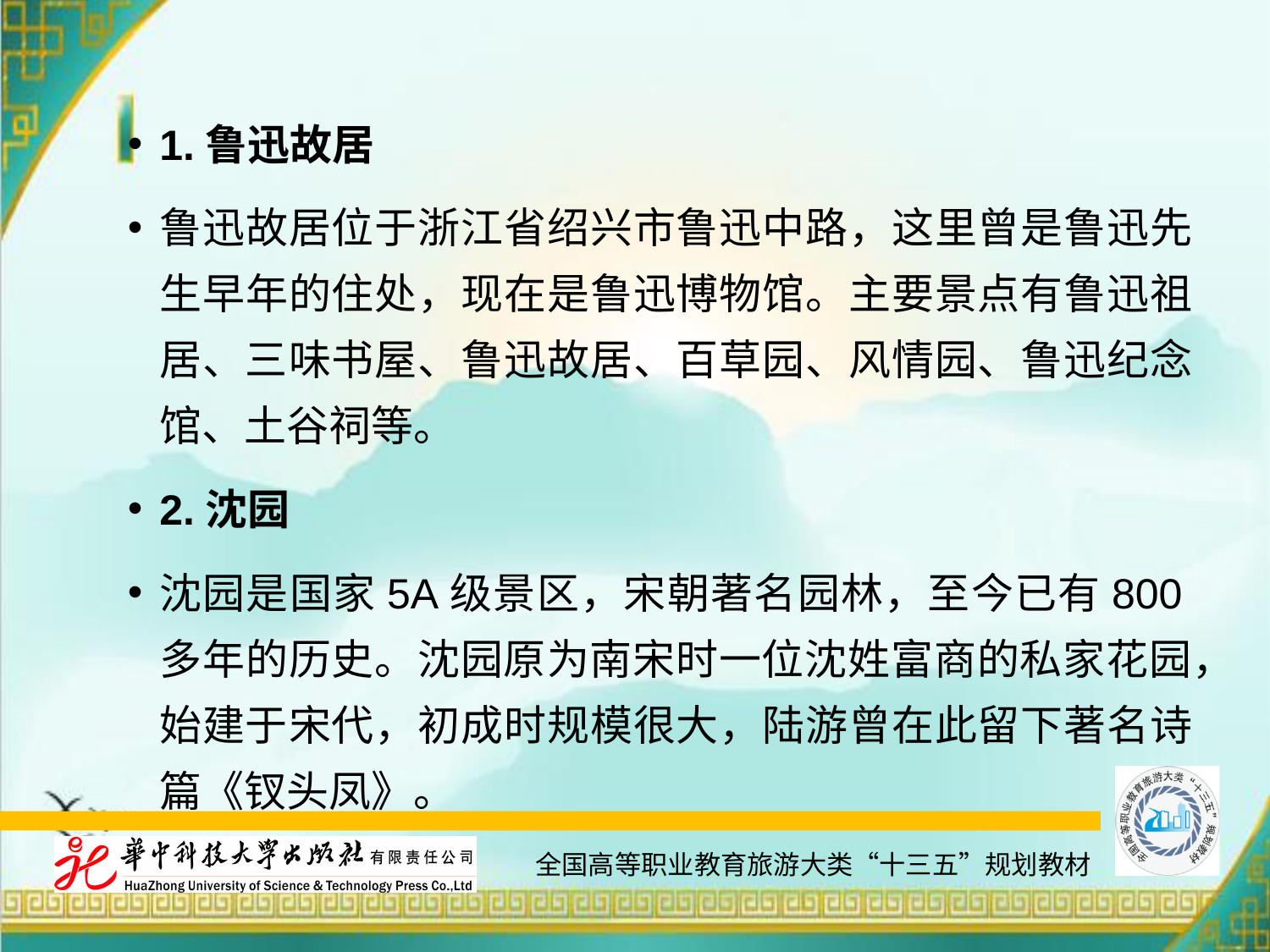

1.鲁迅故居
鲁迅故居位于浙江省绍兴市鲁迅中路，这里曾是鲁迅先生早年的住处，现在是鲁迅博物馆。主要景点有鲁迅祖居、三味书屋、鲁迅故居、百草园、风情园、鲁迅纪念馆、土谷祠等。
2.沈园
沈园是国家5A级景区，宋朝著名园林，至今已有800多年的历史。沈园原为南宋时一位沈姓富商的私家花园，始建于宋代，初成时规模很大，陆游曾在此留下著名诗篇《钗头凤》。